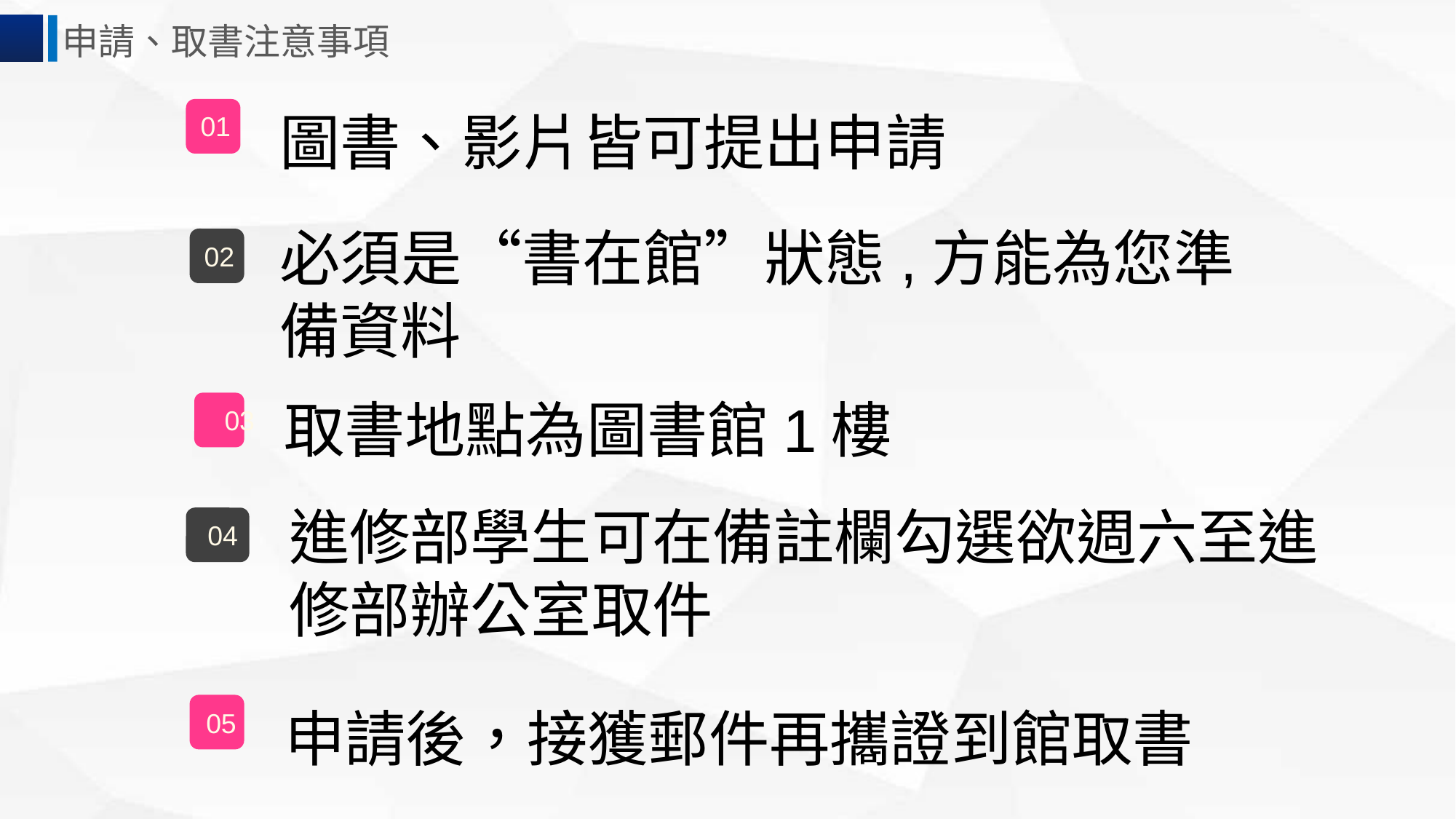

申請、取書注意事項

圖書、影片皆可提出申請

01
必須是“書在館”狀態,方能為您準備資料

02
取書地點為圖書館1樓

03
進修部學生可在備註欄勾選欲週六至進修部辦公室取件

04

申請後，接獲郵件再攜證到館取書
05